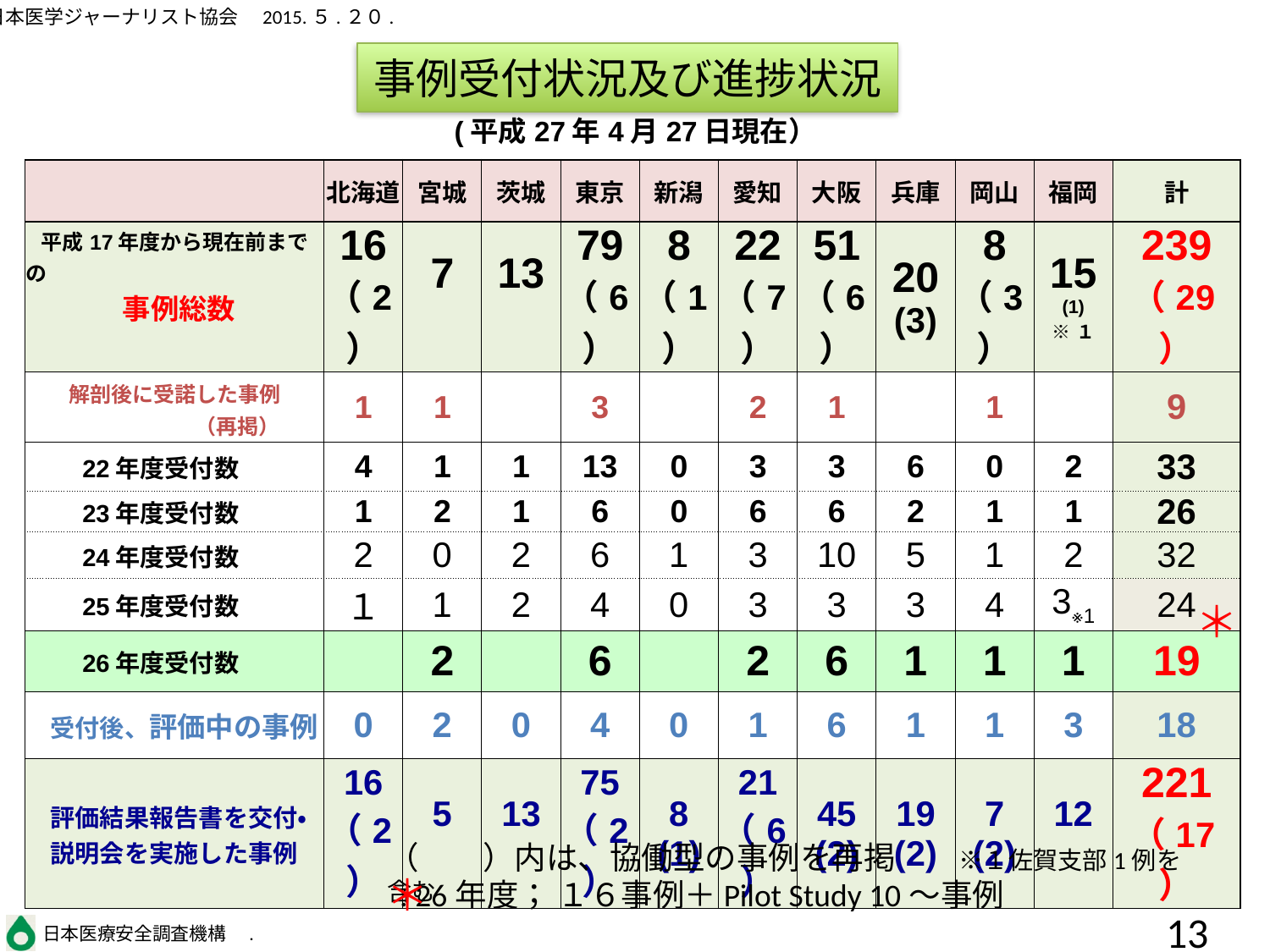

事例受付状況及び進捗状況
| (平成27年4月27日現在） |  |  |  |  |  |  |  |  |  |  |  |
| --- | --- | --- | --- | --- | --- | --- | --- | --- | --- | --- | --- |
|  | 北海道 | 宮城 | 茨城 | 東京 | 新潟 | 愛知 | 大阪 | 兵庫 | 岡山 | 福岡 | 計 |
| 平成17年度から現在前までの 　 　　事例総数 | 16 （2） | 7 | 13 | 79 （6） | 8 （1） | 22 （7） | 51 （6） | 20 (3) | 8 （3） | 15 (1) ※１ | 239 （29） |
| 解剖後に受諾した事例 　　　　　　　　（再掲） | 1 | 1 |  | 3 |  | 2 | 1 |  | 1 |  | 9 |
| 22年度受付数 | 4 | 1 | 1 | 13 | 0 | 3 | 3 | 6 | 0 | 2 | 33 |
| 23年度受付数 | 1 | 2 | 1 | 6 | 0 | 6 | 6 | 2 | 1 | 1 | 26 |
| 24年度受付数 | 2 | 0 | 2 | 6 | 1 | 3 | 10 | 5 | 1 | 2 | 32 |
| 25年度受付数 | １ | 1 | 2 | 4 | 0 | 3 | 3 | 3 | 4 | 3※1 | 24 |
| 26年度受付数 |  | 2 |  | 6 |  | 2 | 6 | 1 | 1 | 1 | 19 |
| 受付後、評価中の事例 | 0 | 2 | 0 | 4 | 0 | 1 | 6 | 1 | 1 | 3 | 18 |
| 評価結果報告書を交付・ 　説明会を実施した事例 | 16 （2） | 5 | 13 | 75 （2） | 8 (1) | 21 （6） | 45 (2) | 19 (2) | 7 (2) | 12 | 221 （17） |
＊
（　　）内は、協働型の事例を再掲　　※１佐賀支部1例を含む
＊
: 26年度； １６事例＋Pilot Study 10〜事例